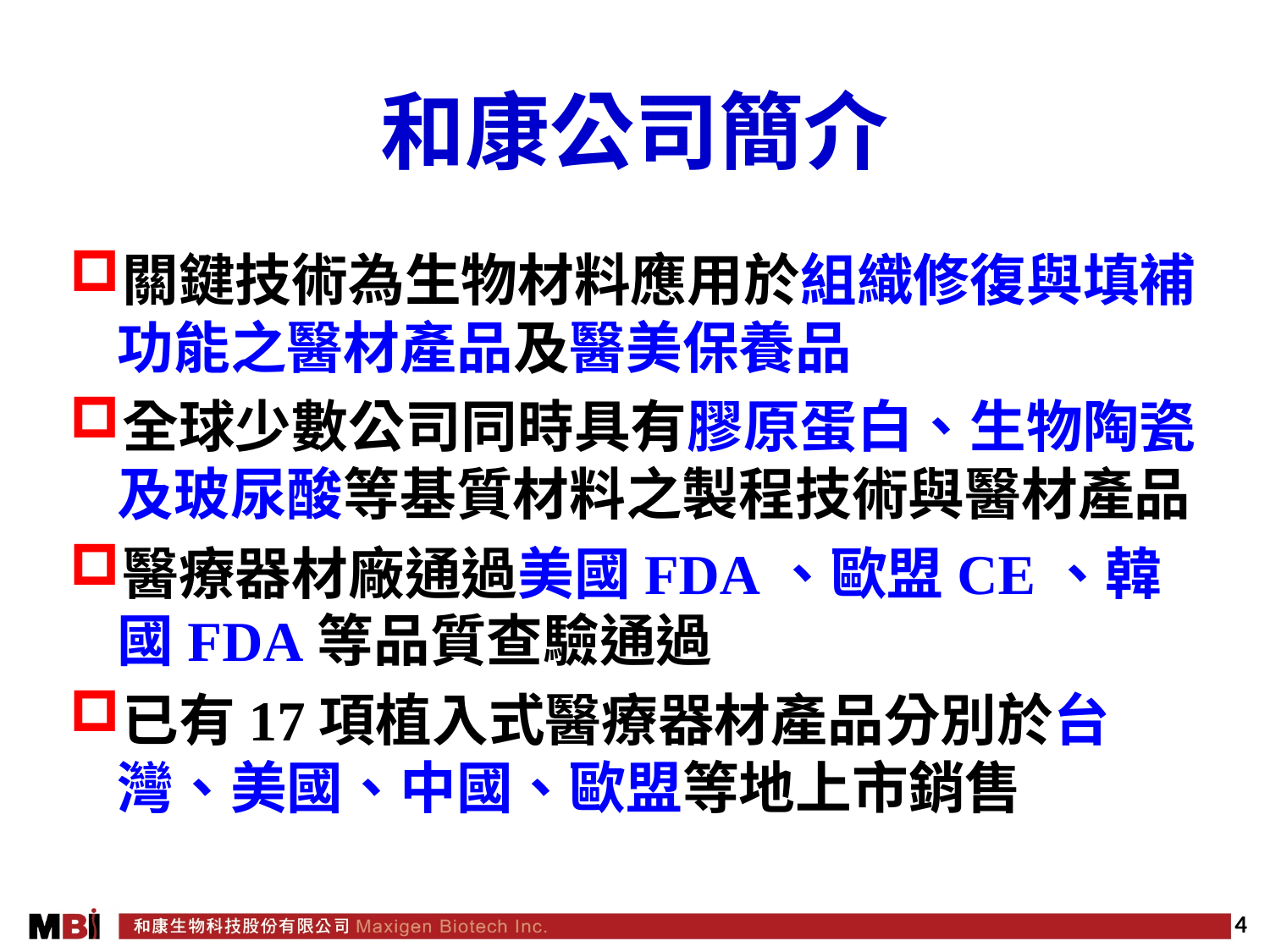

# 和康公司簡介
關鍵技術為生物材料應用於組織修復與填補功能之醫材產品及醫美保養品
全球少數公司同時具有膠原蛋白、生物陶瓷及玻尿酸等基質材料之製程技術與醫材產品
醫療器材廠通過美國FDA、歐盟CE、韓國FDA等品質查驗通過
已有17項植入式醫療器材產品分別於台灣、美國、中國、歐盟等地上市銷售
4